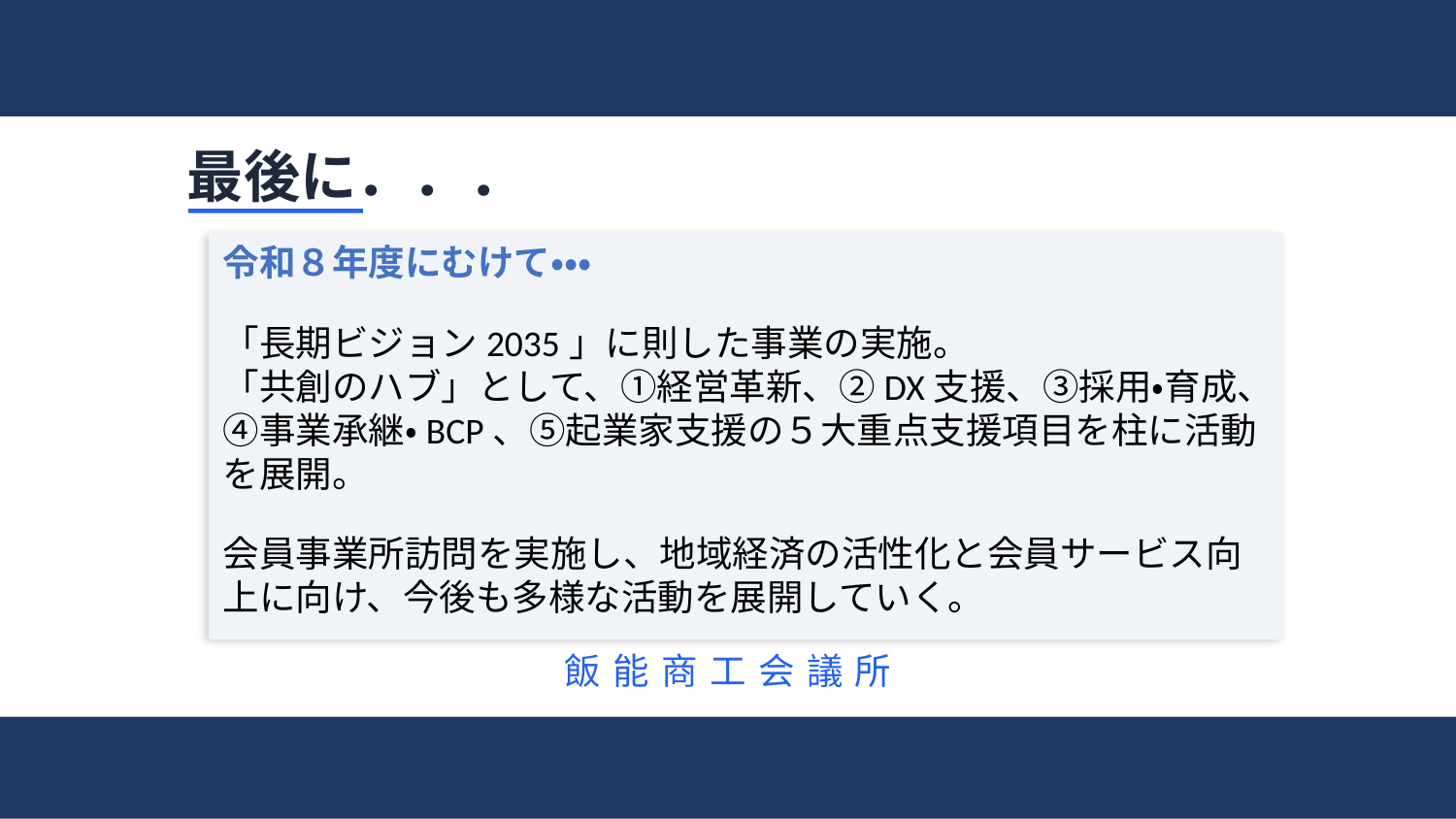

最後に．．．

令和８年度にむけて・・・
「長期ビジョン2035」に則した事業の実施。　　　　　　　「共創のハブ」として、①経営革新、②DX支援、③採用・育成、④事業承継・BCP、⑤起業家支援の５大重点支援項目を柱に活動を展開。
会員事業所訪問を実施し、地域経済の活性化と会員サービス向上に向け、今後も多様な活動を展開していく。

飯能商工会議所